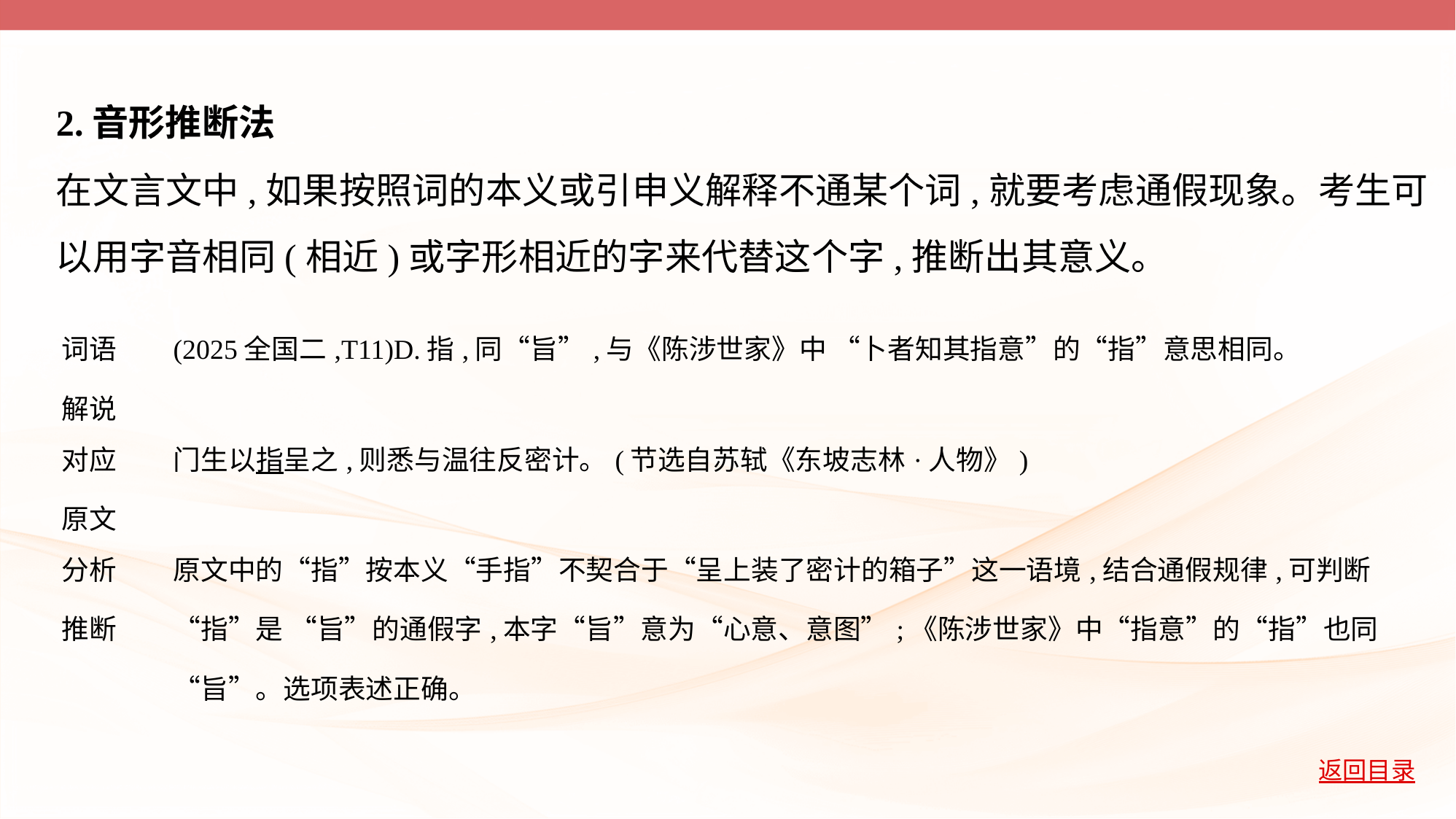

2.音形推断法
在文言文中,如果按照词的本义或引申义解释不通某个词,就要考虑通假现象。考生可
以用字音相同(相近)或字形相近的字来代替这个字,推断出其意义。
| 词语 解说 | (2025全国二,T11)D.指,同“旨”,与《陈涉世家》中 “卜者知其指意”的“指”意思相同。 |
| --- | --- |
| 对应 原文 | 门生以指呈之,则悉与温往反密计。(节选自苏轼《东坡志林·人物》) |
| 分析 推断 | 原文中的“指”按本义“手指”不契合于“呈上装了密计的箱子”这一语境,结合通假规律,可判断“指”是 “旨”的通假字,本字“旨”意为“心意、意图”;《陈涉世家》中“指意”的“指”也同“旨”。选项表述正确。 |